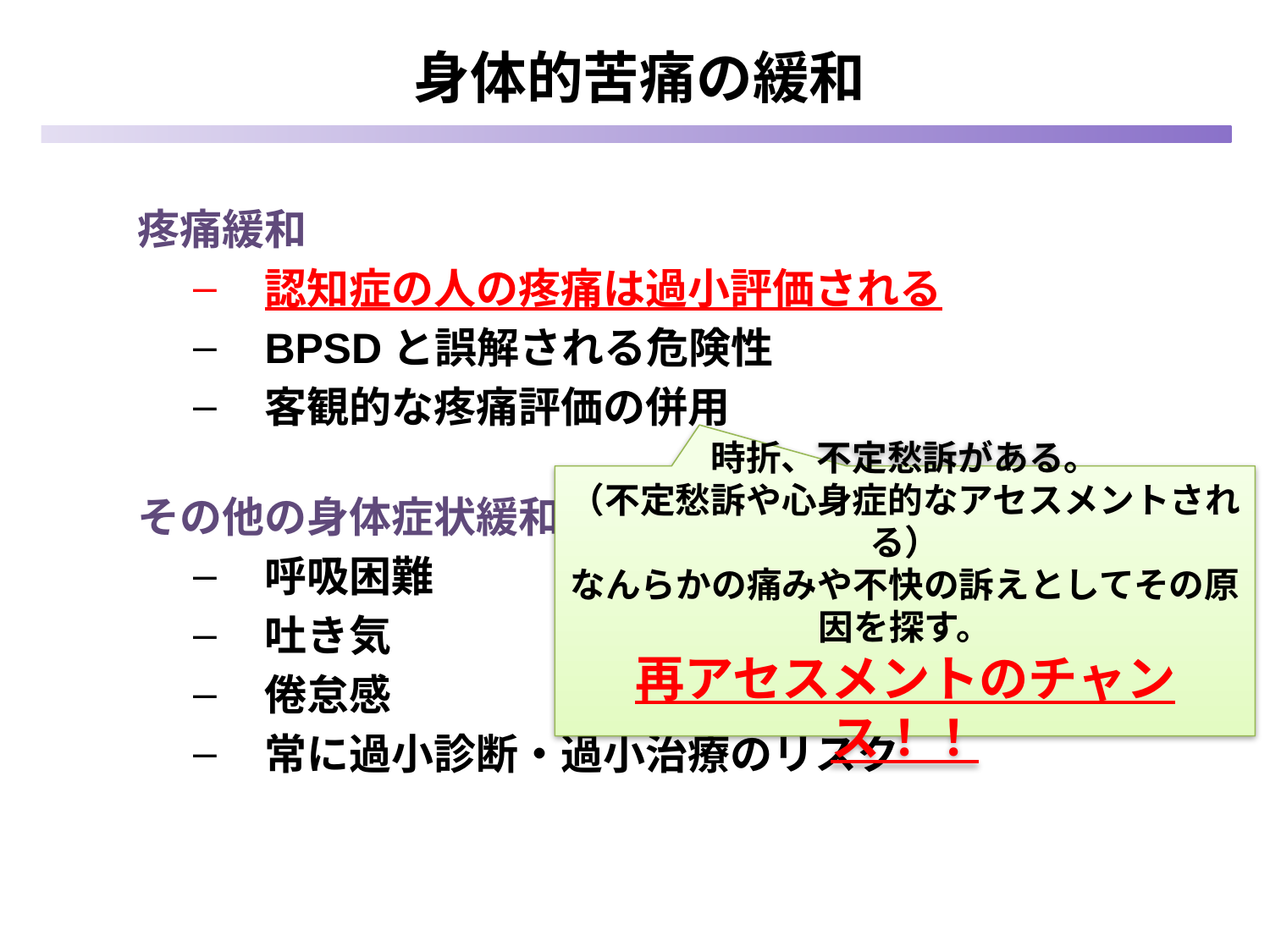

身体的苦痛の緩和

疼痛緩和
認知症の人の疼痛は過小評価される
BPSDと誤解される危険性
客観的な疼痛評価の併用
その他の身体症状緩和
呼吸困難
吐き気
倦怠感
常に過小診断・過小治療のリスク
時折、不定愁訴がある。
（不定愁訴や心身症的なアセスメントされる）
なんらかの痛みや不快の訴えとしてその原因を探す。
再アセスメントのチャンス！！